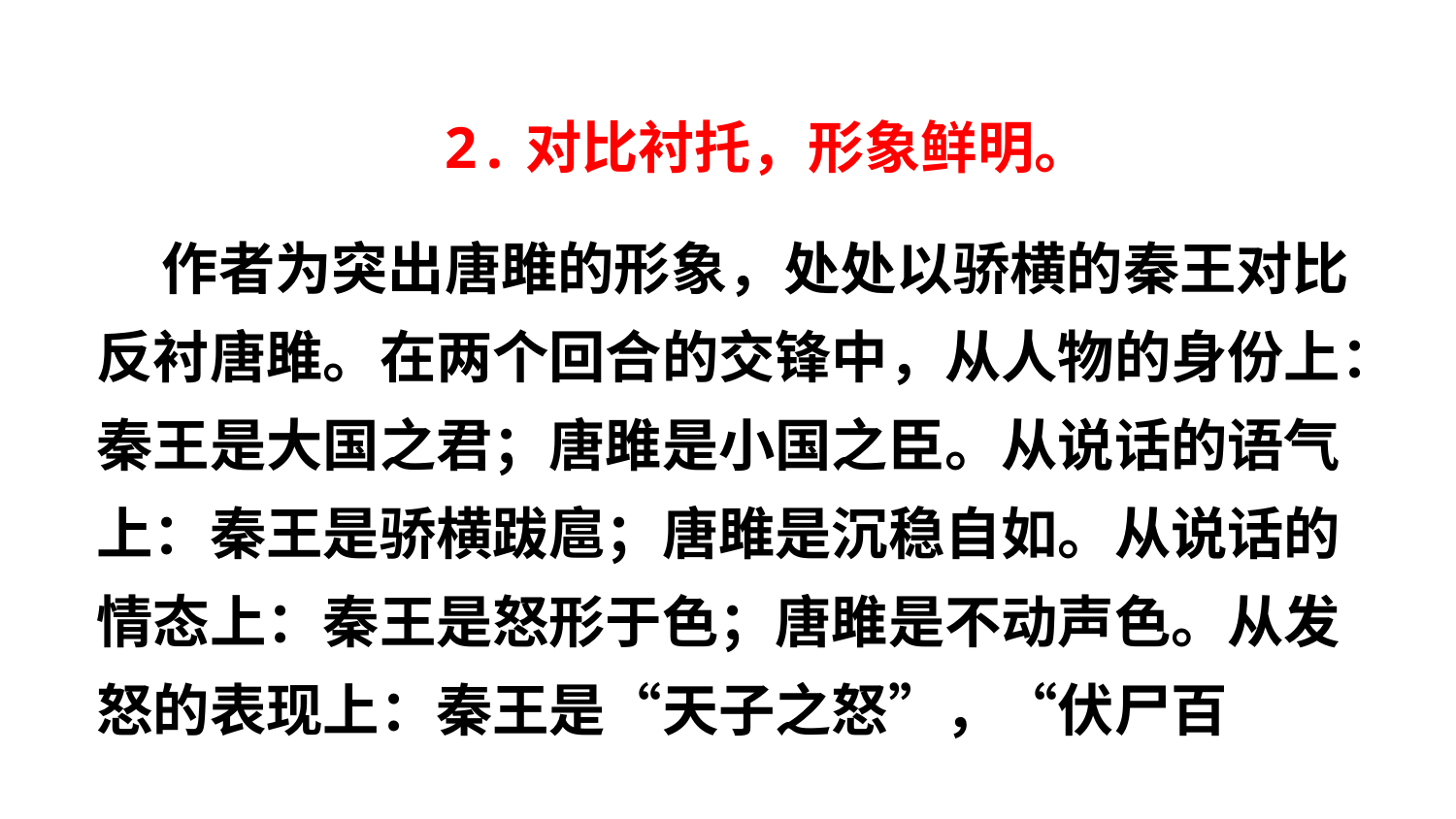

2.对比衬托，形象鲜明。
    作者为突出唐雎的形象，处处以骄横的秦王对比反衬唐雎。在两个回合的交锋中，从人物的身份上：秦王是大国之君；唐雎是小国之臣。从说话的语气上：秦王是骄横跋扈；唐雎是沉稳自如。从说话的情态上：秦王是怒形于色；唐雎是不动声色。从发怒的表现上：秦王是“天子之怒”，“伏尸百